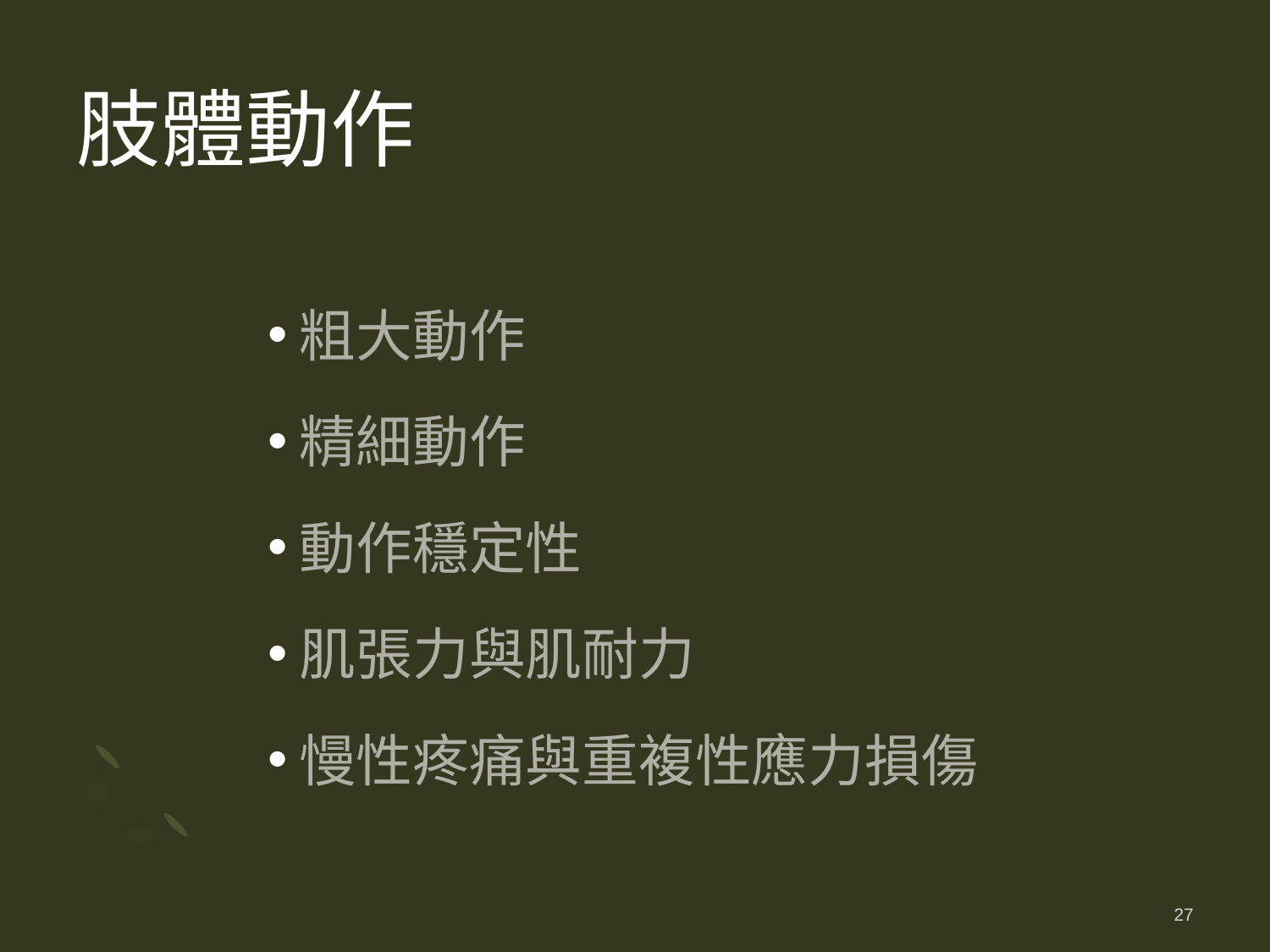

# 肢體動作
粗大動作
精細動作
動作穩定性
肌張力與肌耐力
慢性疼痛與重複性應力損傷
27